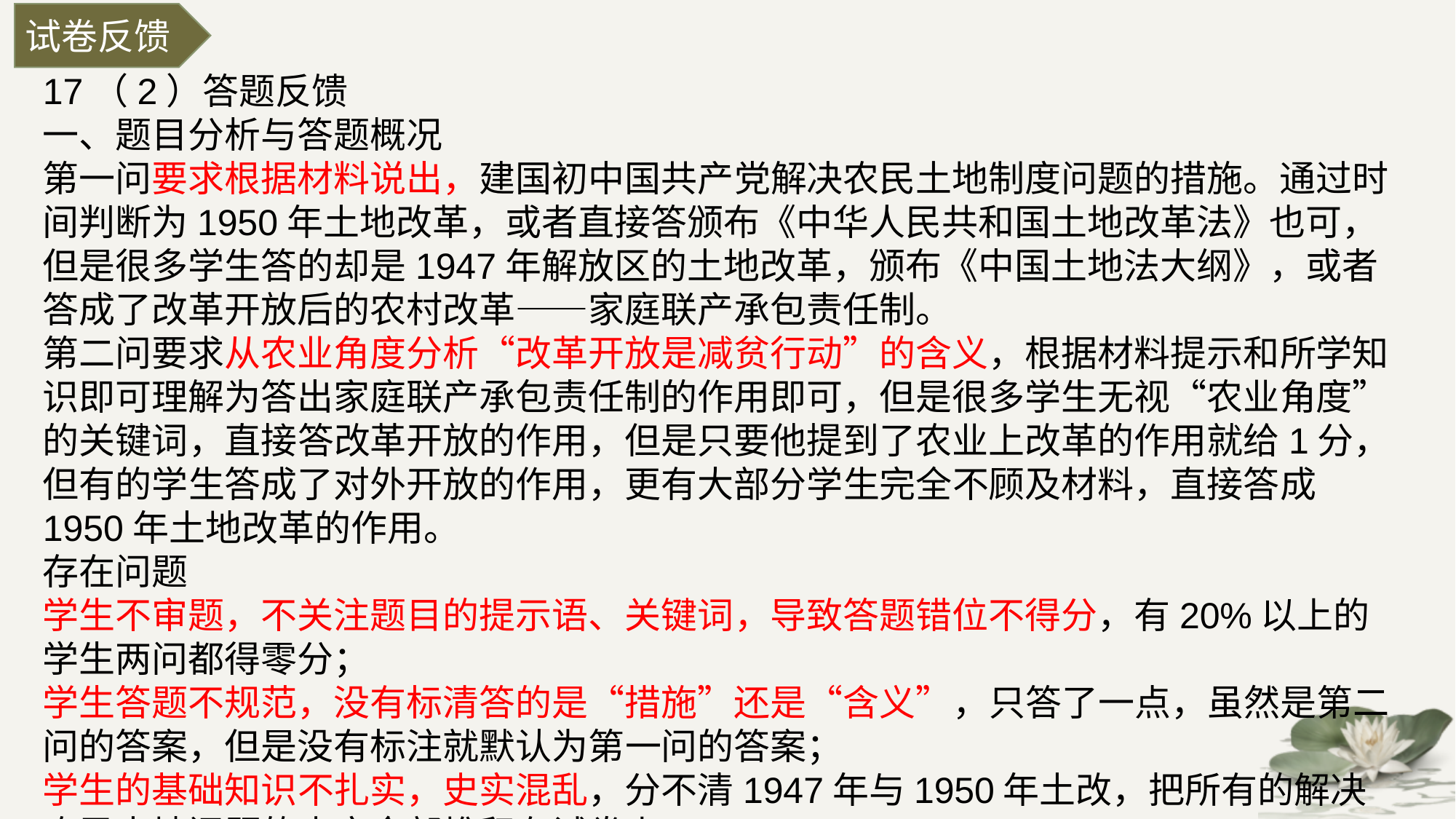

试卷反馈
17（2）答题反馈一、题目分析与答题概况第一问要求根据材料说出，建国初中国共产党解决农民土地制度问题的措施。通过时间判断为1950年土地改革，或者直接答颁布《中华人民共和国土地改革法》也可，但是很多学生答的却是1947年解放区的土地改革，颁布《中国土地法大纲》，或者答成了改革开放后的农村改革——家庭联产承包责任制。第二问要求从农业角度分析“改革开放是减贫行动”的含义，根据材料提示和所学知识即可理解为答出家庭联产承包责任制的作用即可，但是很多学生无视“农业角度”的关键词，直接答改革开放的作用，但是只要他提到了农业上改革的作用就给1分，但有的学生答成了对外开放的作用，更有大部分学生完全不顾及材料，直接答成1950年土地改革的作用。存在问题
学生不审题，不关注题目的提示语、关键词，导致答题错位不得分，有20%以上的学生两问都得零分；
学生答题不规范，没有标清答的是“措施”还是“含义”，只答了一点，虽然是第二问的答案，但是没有标注就默认为第一问的答案；
学生的基础知识不扎实，史实混乱，分不清1947年与1950年土改，把所有的解决农民土地问题的史实全部堆积在试卷上。